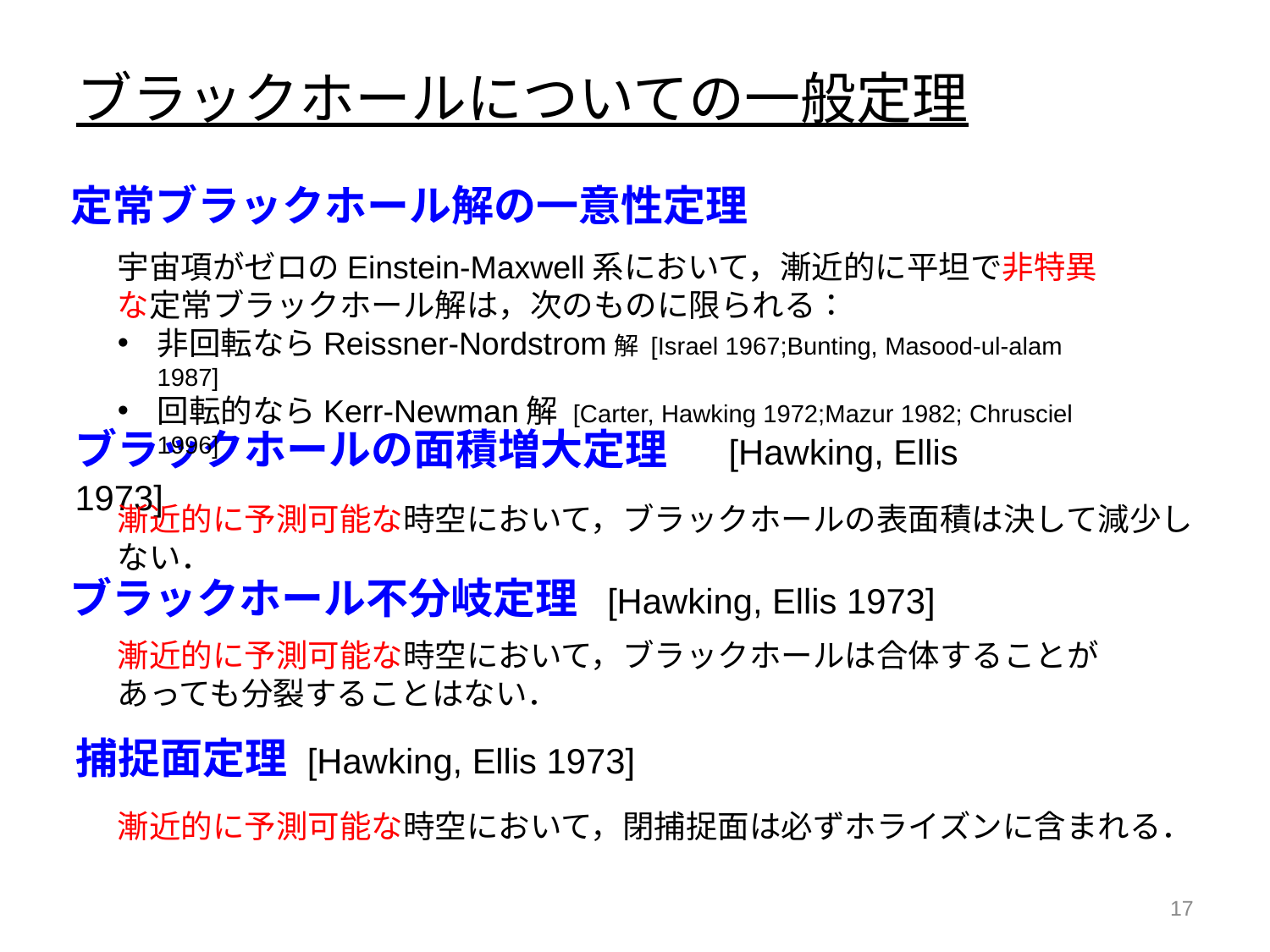

# ブラックホールについての一般定理
定常ブラックホール解の一意性定理
宇宙項がゼロのEinstein-Maxwell系において，漸近的に平坦で非特異な定常ブラックホール解は，次のものに限られる：
非回転ならReissner-Nordstrom解 [Israel 1967;Bunting, Masood-ul-alam 1987]
回転的ならKerr-Newman解 [Carter, Hawking 1972;Mazur 1982; Chrusciel 1996]
ブラックホールの面積増大定理　[Hawking, Ellis 1973]
漸近的に予測可能な時空において，ブラックホールの表面積は決して減少しない．
ブラックホール不分岐定理  [Hawking, Ellis 1973]
漸近的に予測可能な時空において，ブラックホールは合体することがあっても分裂することはない．
捕捉面定理 [Hawking, Ellis 1973]
漸近的に予測可能な時空において，閉捕捉面は必ずホライズンに含まれる．
17